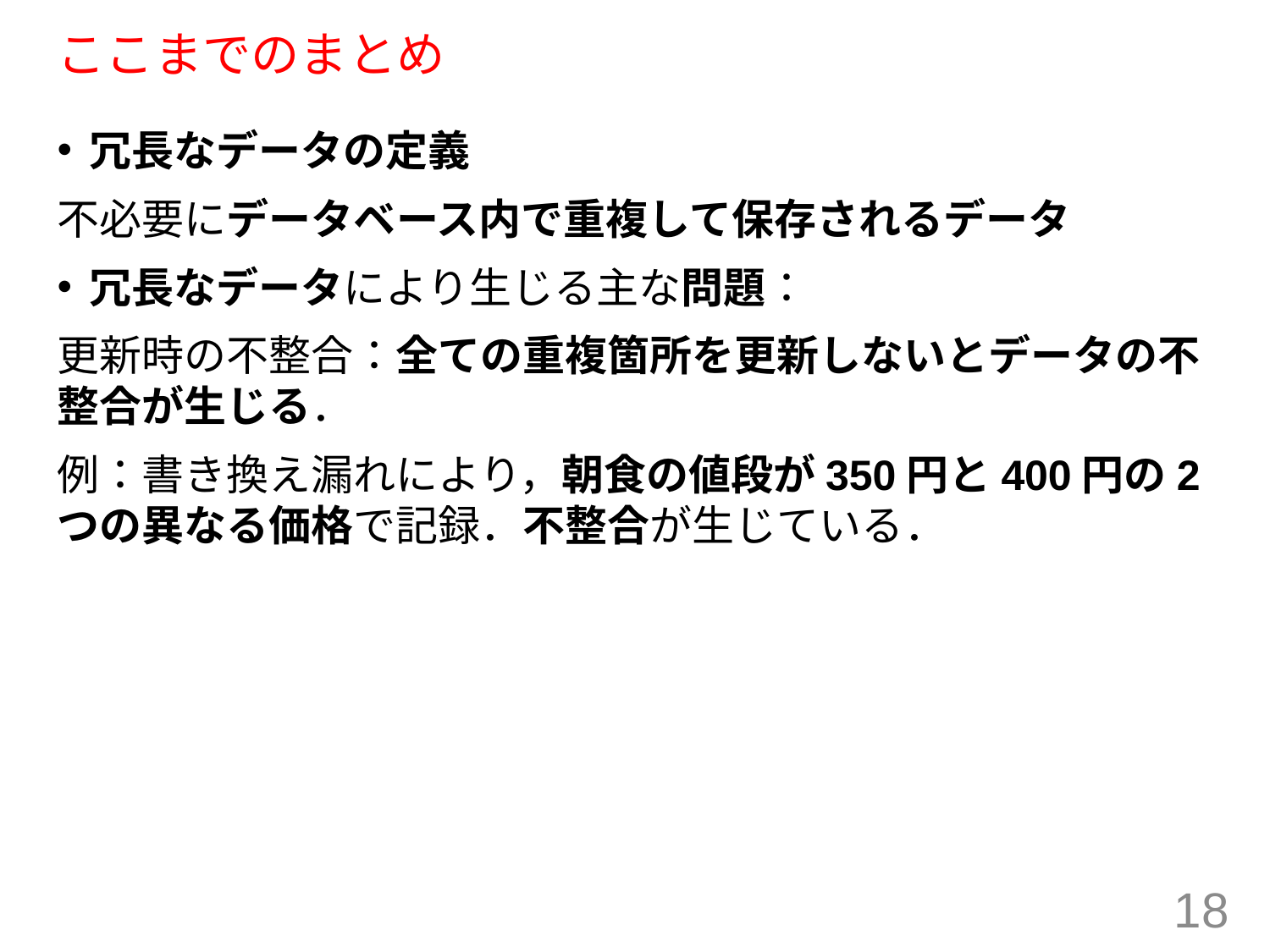

# ここまでのまとめ
冗長なデータの定義
不必要にデータベース内で重複して保存されるデータ
冗長なデータにより生じる主な問題：
更新時の不整合：全ての重複箇所を更新しないとデータの不整合が生じる．
例：書き換え漏れにより，朝食の値段が350円と400円の2つの異なる価格で記録．不整合が生じている．
18